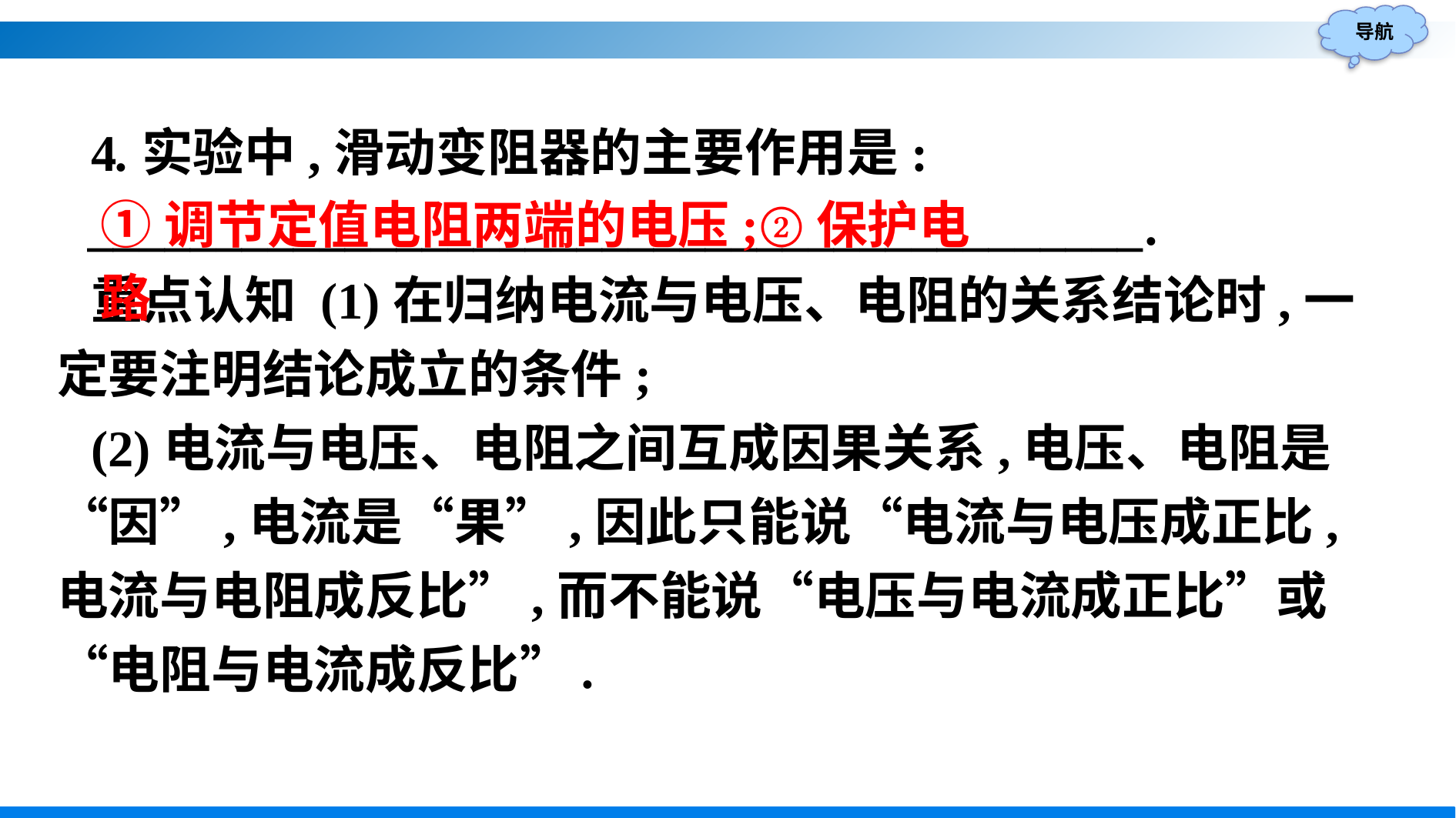

4.实验中,滑动变阻器的主要作用是:
_________________________________________.
重点认知 (1)在归纳电流与电压、电阻的关系结论时,一定要注明结论成立的条件;
(2)电流与电压、电阻之间互成因果关系,电压、电阻是“因”,电流是“果”,因此只能说“电流与电压成正比,电流与电阻成反比”,而不能说“电压与电流成正比”或“电阻与电流成反比”.
①调节定值电阻两端的电压;②保护电路